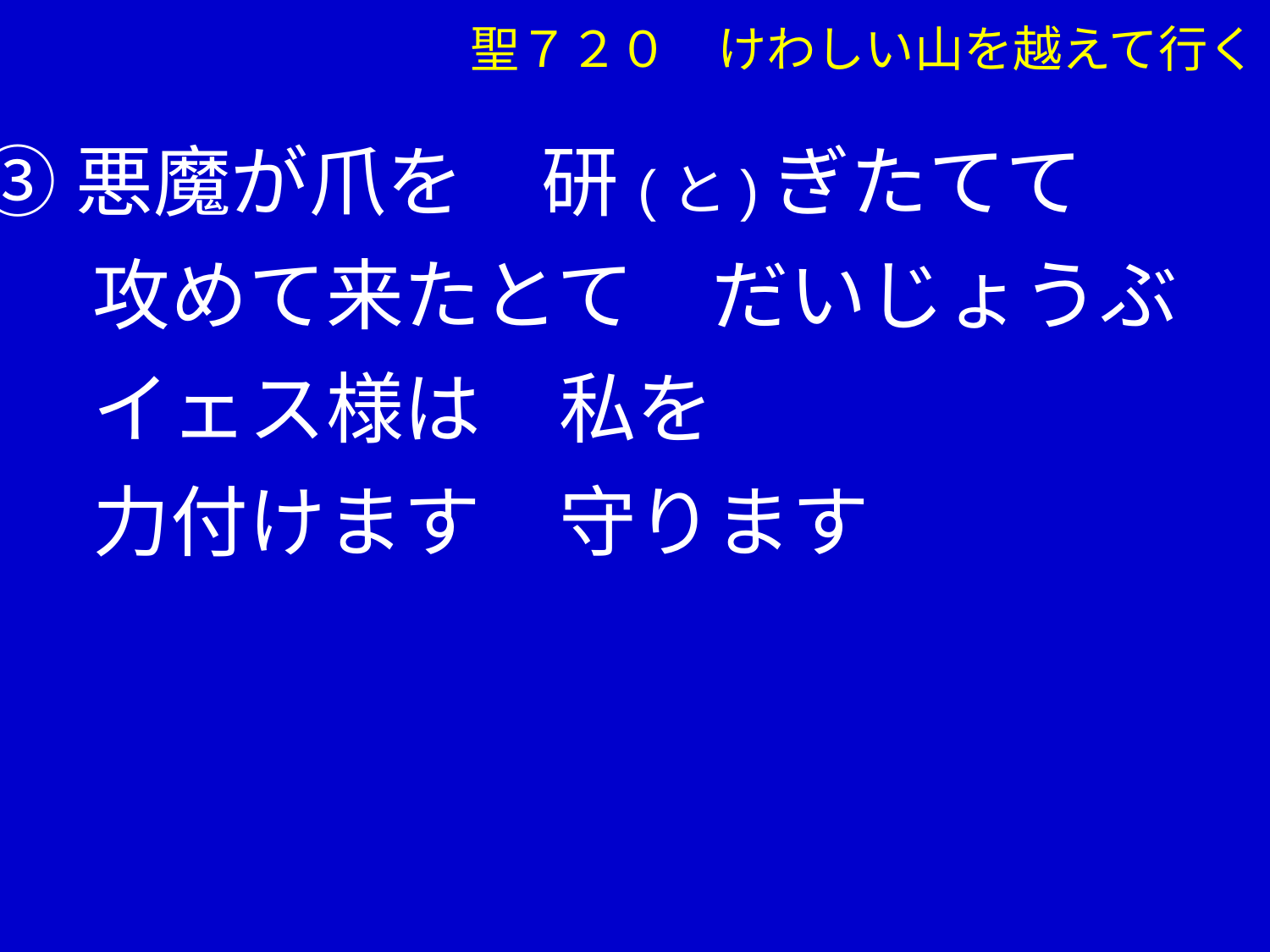

聖７２０　けわしい山を越えて行く
③悪魔が爪を　研(と)ぎたてて
 　攻めて来たとて　だいじょうぶ
 　イェス様は　私を
 　力付けます　守ります